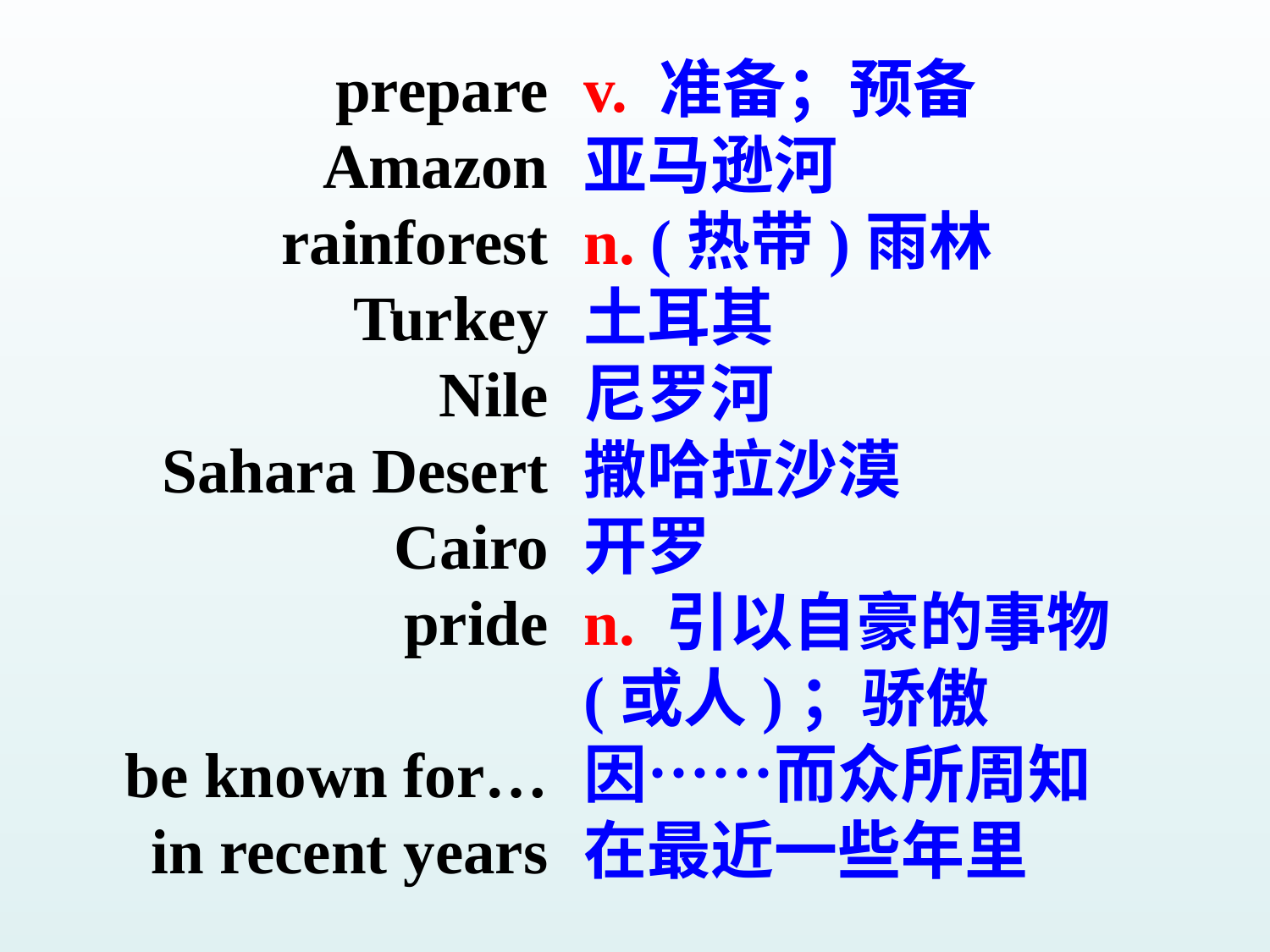

prepare
Amazon
rainforest
Turkey
Nile
Sahara Desert
Cairo
pride

be known for…
in recent years
v. 准备；预备
亚马逊河
n. (热带)雨林
土耳其
尼罗河
撒哈拉沙漠
开罗
n. 引以自豪的事物(或人)；骄傲
因……而众所周知
在最近一些年里